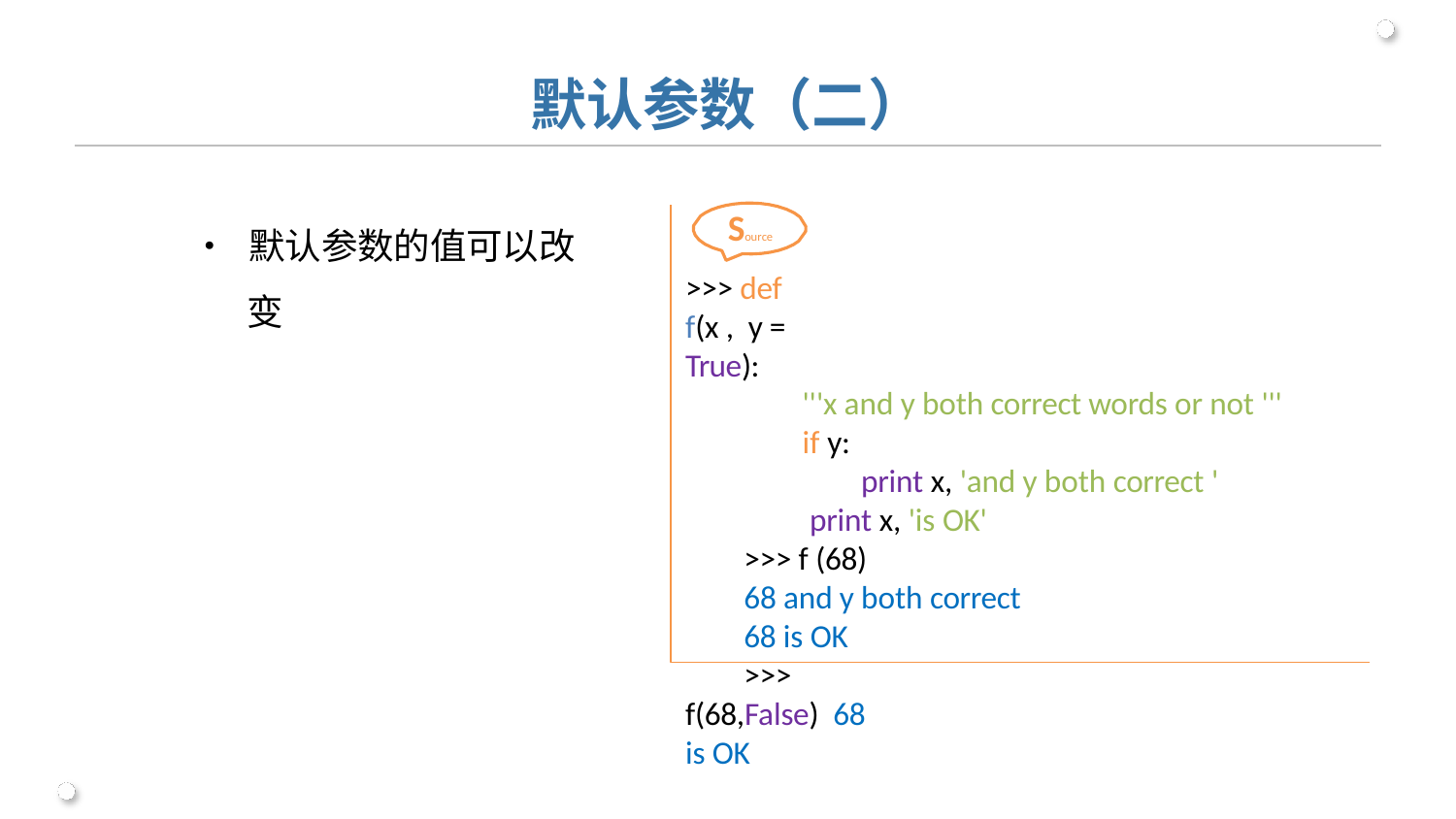

# 默认参数（二）

Source
>>> def f(x ,  y = True):
'''x and y both correct words or not '''  if y:
print x, 'and y both correct '  print x, 'is OK'
>>> f (68)
68 and y both correct
68 is OK
>>> f(68,False)  68 is OK

•	默认参数的值可以改
变